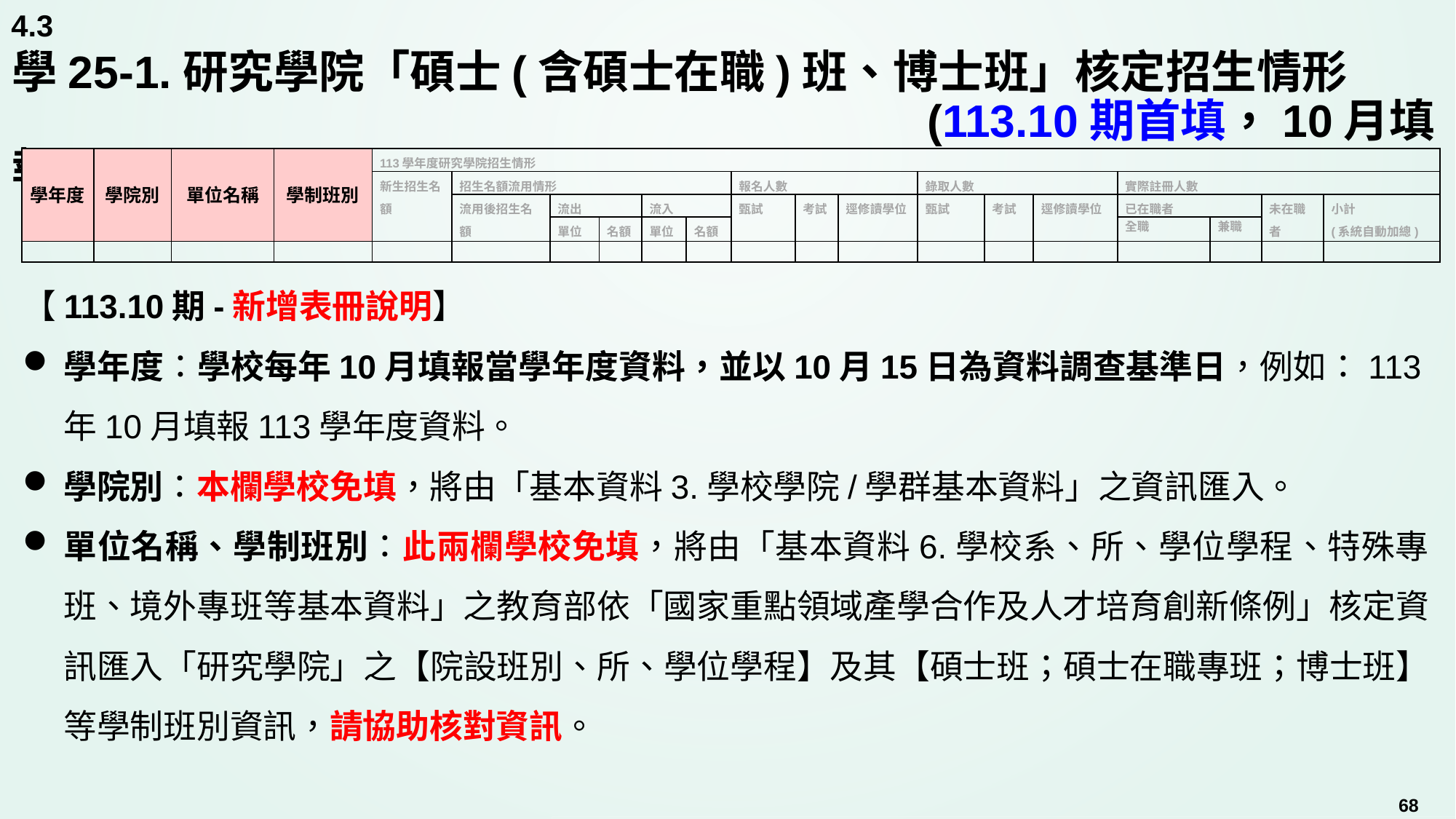

4.3
# 學25-1.研究學院「碩士(含碩士在職)班、博士班」核定招生情形 (113.10期首填，10月填報)
| 學年度 | 學院別 | 單位名稱 | 學制班別 | 113學年度研究學院招生情形 |  |  |  |  |  |  |  |  |  |  |  |  |  |  |  |
| --- | --- | --- | --- | --- | --- | --- | --- | --- | --- | --- | --- | --- | --- | --- | --- | --- | --- | --- | --- |
|  |  |  |  | 新生招生名額 | 招生名額流用情形 |  |  |  |  | 報名人數 |  |  | 錄取人數 |  |  | 實際註冊人數 |  |  |  |
|  |  |  |  |  | 流用後招生名額 | 流出 |  | 流入 |  | 甄試 | 考試 | 逕修讀學位 | 甄試 | 考試 | 逕修讀學位 | 已在職者 |  | 未在職者 | 小計 (系統自動加總) |
|  |  |  |  |  |  | 單位 | 名額 | 單位 | 名額 |  |  |  |  |  |  | 全職 | 兼職 |  |  |
|  |  |  |  |  |  |  |  |  |  |  |  |  |  |  |  |  |  |  |  |
【113.10期-新增表冊說明】
學年度：學校每年10月填報當學年度資料，並以10月15日為資料調查基準日，例如：113年10月填報113學年度資料。
學院別：本欄學校免填，將由「基本資料3.學校學院/學群基本資料」之資訊匯入。
單位名稱、學制班別：此兩欄學校免填，將由「基本資料6.學校系、所、學位學程、特殊專班、境外專班等基本資料」之教育部依「國家重點領域產學合作及人才培育創新條例」核定資訊匯入「研究學院」之【院設班別、所、學位學程】及其【碩士班；碩士在職專班；博士班】等學制班別資訊，請協助核對資訊。